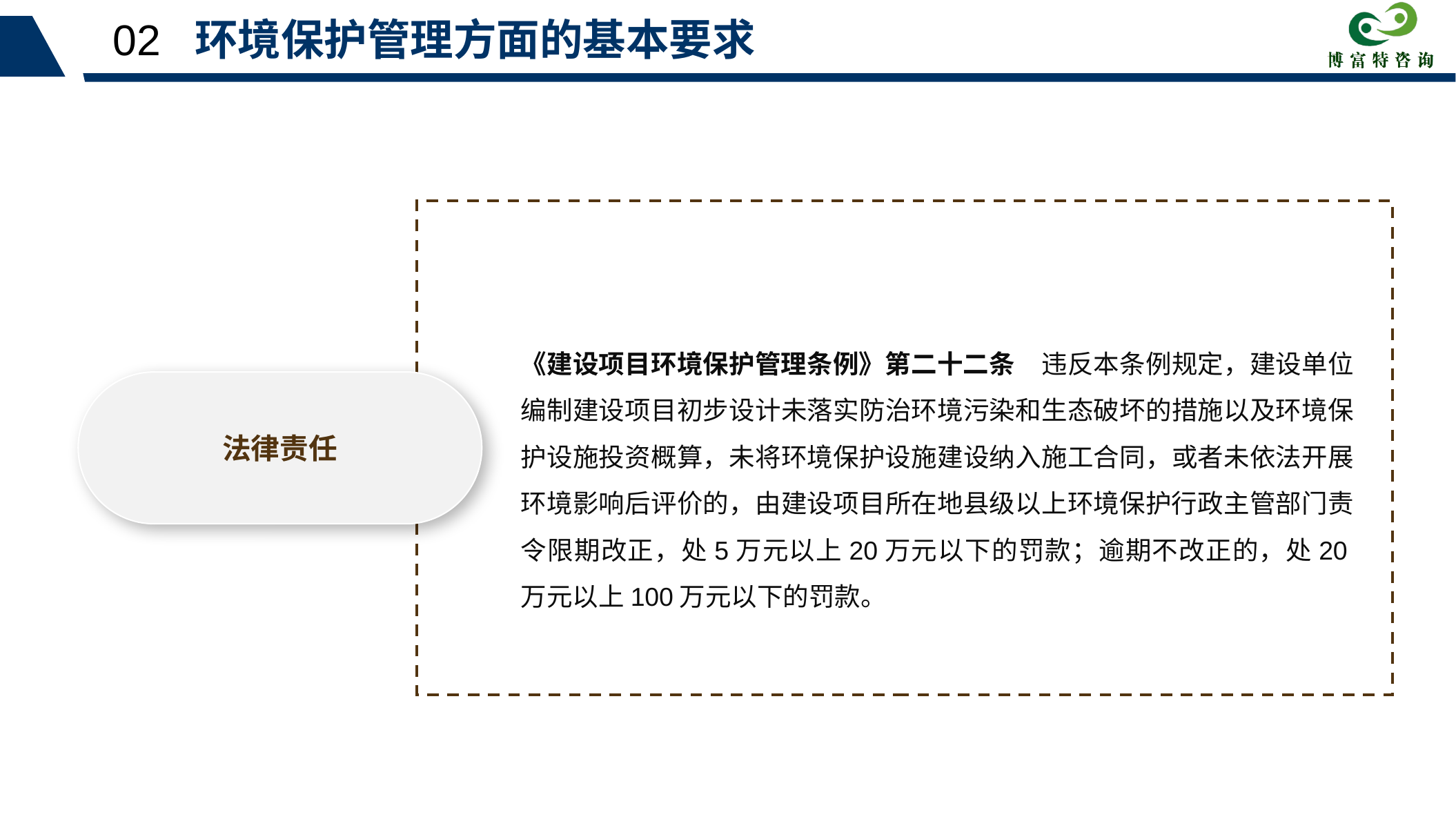

02  环境保护管理方面的基本要求

《建设项目环境保护管理条例》第二十二条　违反本条例规定，建设单位编制建设项目初步设计未落实防治环境污染和生态破坏的措施以及环境保护设施投资概算，未将环境保护设施建设纳入施工合同，或者未依法开展环境影响后评价的，由建设项目所在地县级以上环境保护行政主管部门责令限期改正，处5万元以上20万元以下的罚款；逾期不改正的，处20万元以上100万元以下的罚款。
法律责任